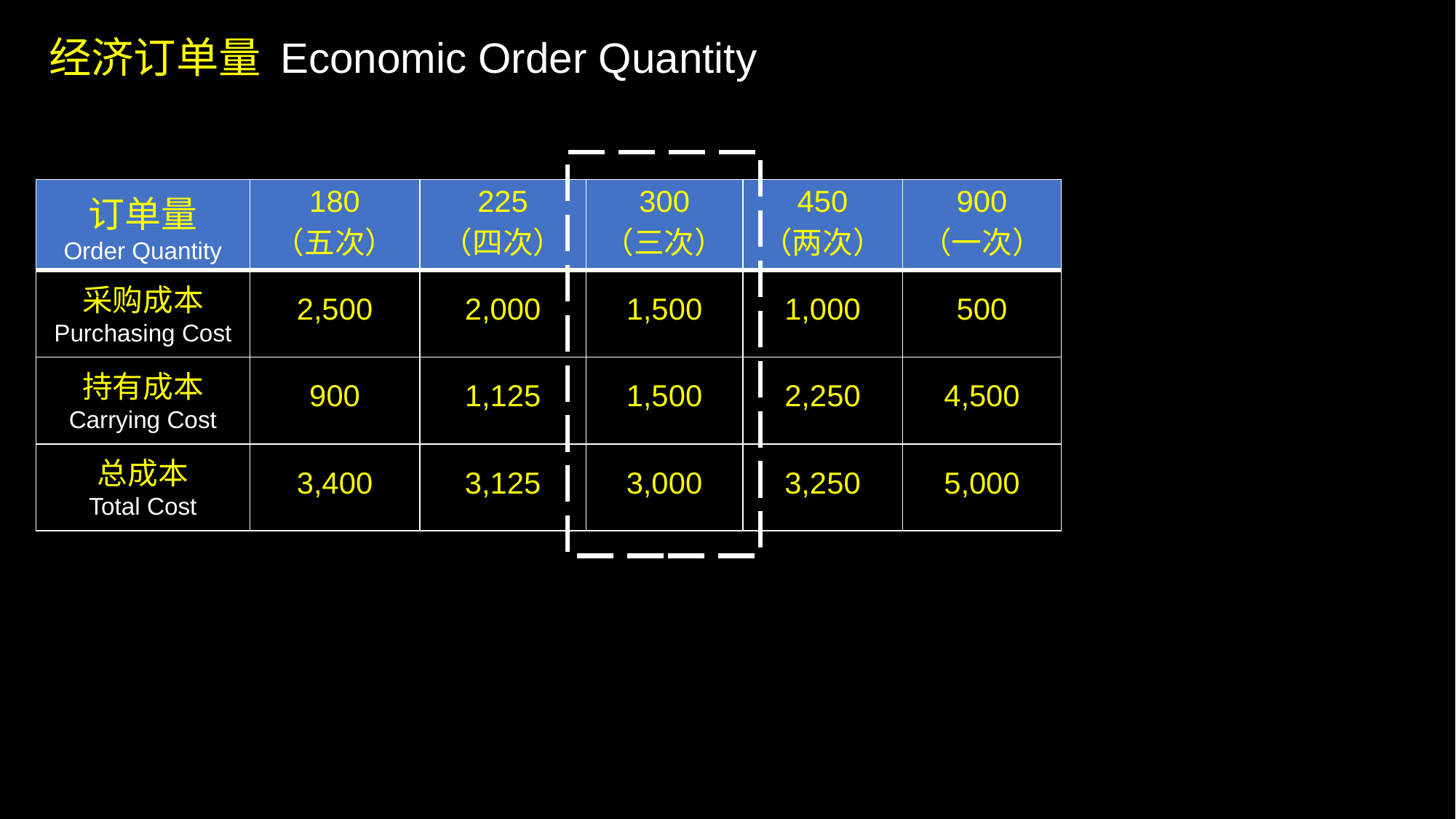

经济订单量 Economic Order Quantity

| 订单量 Order Quantity | 180 （五次） | 225 （四次） | 300 （三次） | 450 （两次） | 900 （一次） |
| --- | --- | --- | --- | --- | --- |
| 采购成本 Purchasing Cost | 2,500 | 2,000 | 1,500 | 1,000 | 500 |
| 持有成本 Carrying Cost | 900 | 1,125 | 1,500 | 2,250 | 4,500 |
| 总成本 Total Cost | 3,400 | 3,125 | 3,000 | 3,250 | 5,000 |